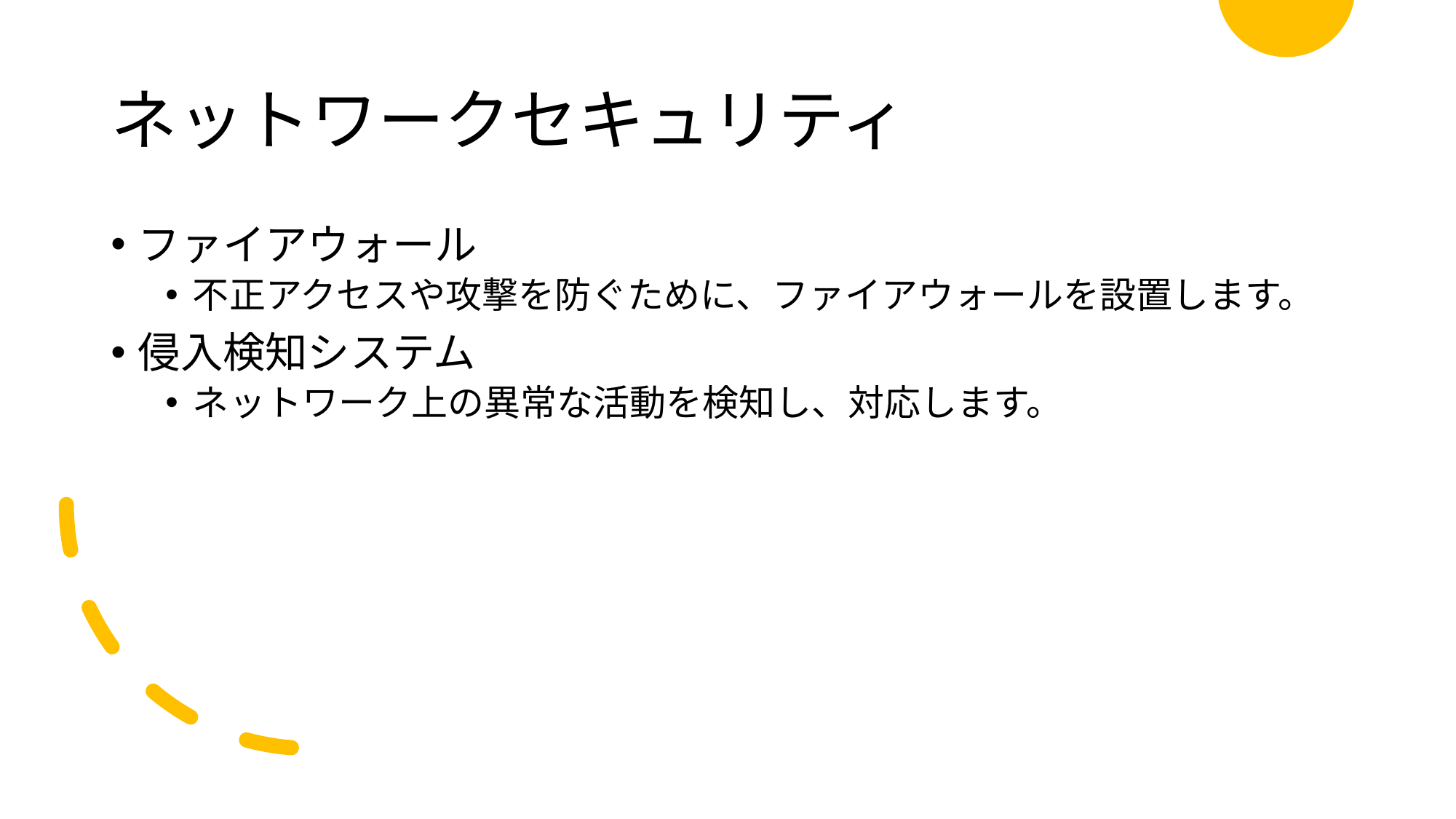

# ネットワークセキュリティ
ファイアウォール
不正アクセスや攻撃を防ぐために、ファイアウォールを設置します。
侵入検知システム
ネットワーク上の異常な活動を検知し、対応します。